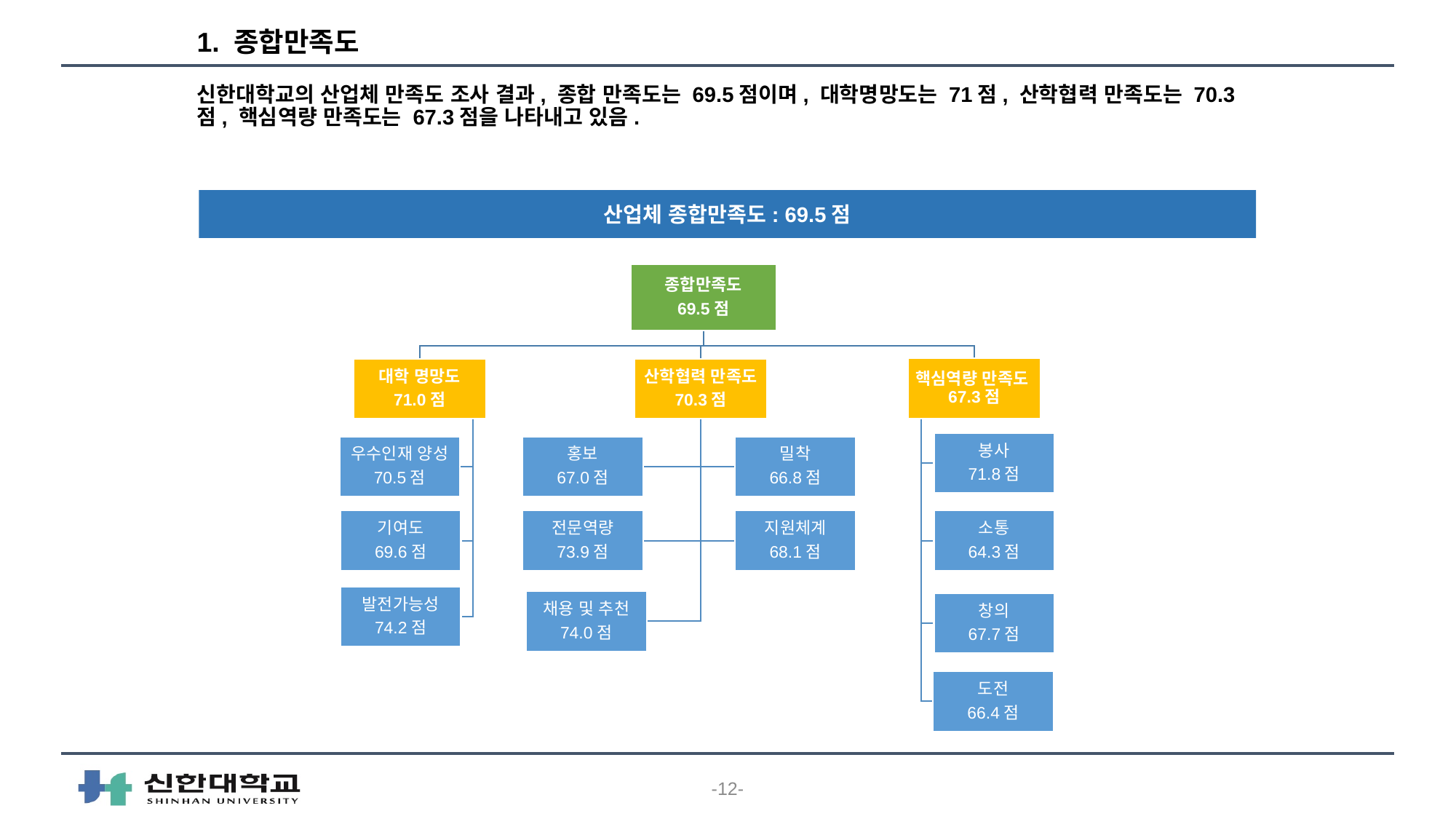

# 1. 종합만족도
신한대학교의 산업체 만족도 조사 결과, 종합 만족도는 69.5점이며, 대학명망도는 71점, 산학협력 만족도는 70.3점, 핵심역량 만족도는 67.3점을 나타내고 있음.
산업체 종합만족도: 69.5점
종합만족도
69.5점
대학 명망도
71.0점
우수인재 양성
70.5점
기여도
69.6점
발전가능성
74.2점
핵심역량 만족도67.3점
봉사
71.8점
소통
64.3점
창의
67.7점
도전
66.4점
산학협력 만족도
70.3점
홍보
67.0점
밀착
66.8점
전문역량
73.9점
지원체계
68.1점
채용 및 추천
74.0점
-12-